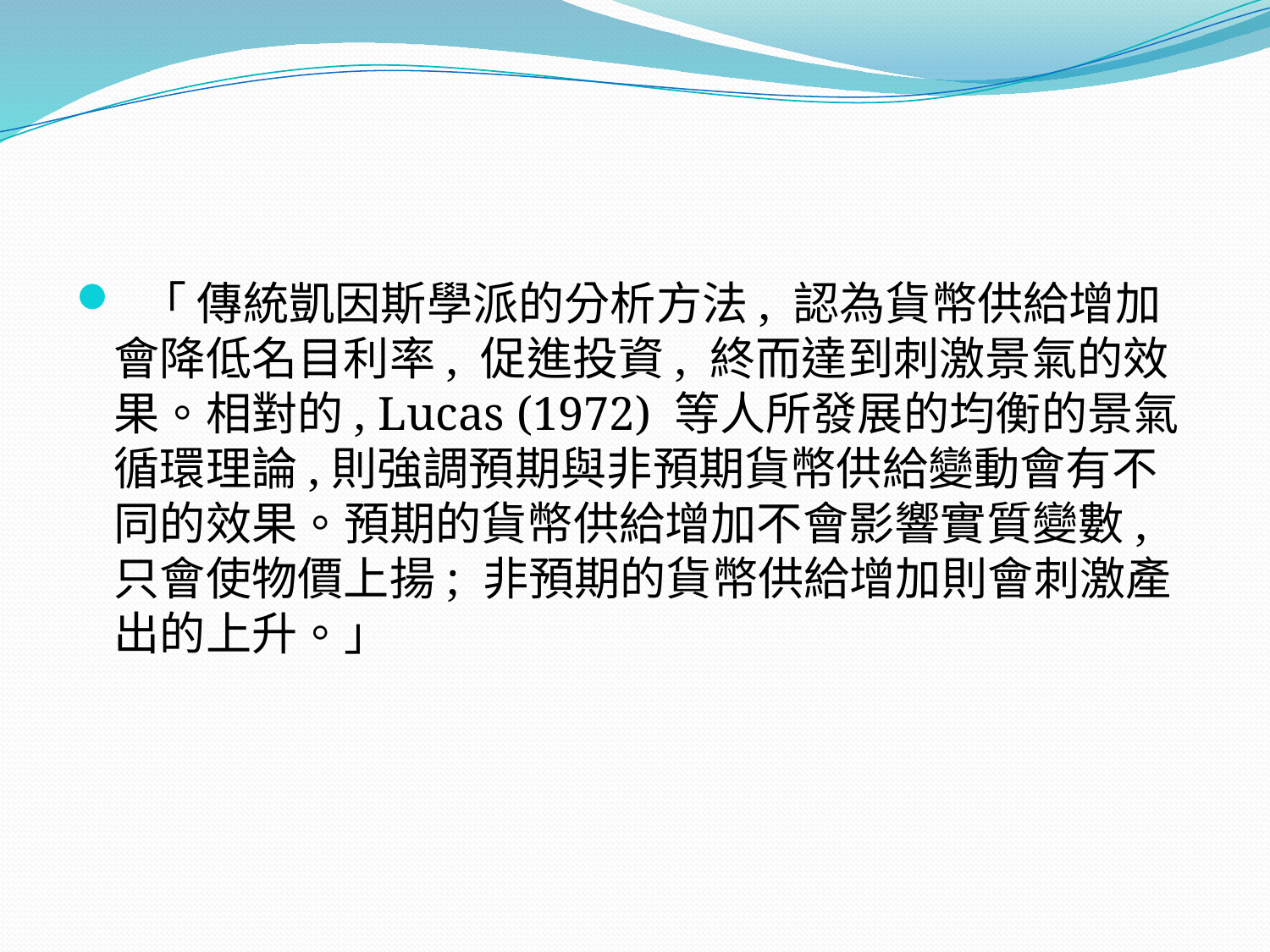

#
 「 傳統凱因斯學派的分析方法, 認為貨幣供給增加會降低名目利率, 促進投資, 終而達到刺激景氣的效果。相對的, Lucas (1972) 等人所發展的均衡的景氣循環理論,則強調預期與非預期貨幣供給變動會有不同的效果。預期的貨幣供給增加不會影響實質變數, 只會使物價上揚; 非預期的貨幣供給增加則會刺激產出的上升。」